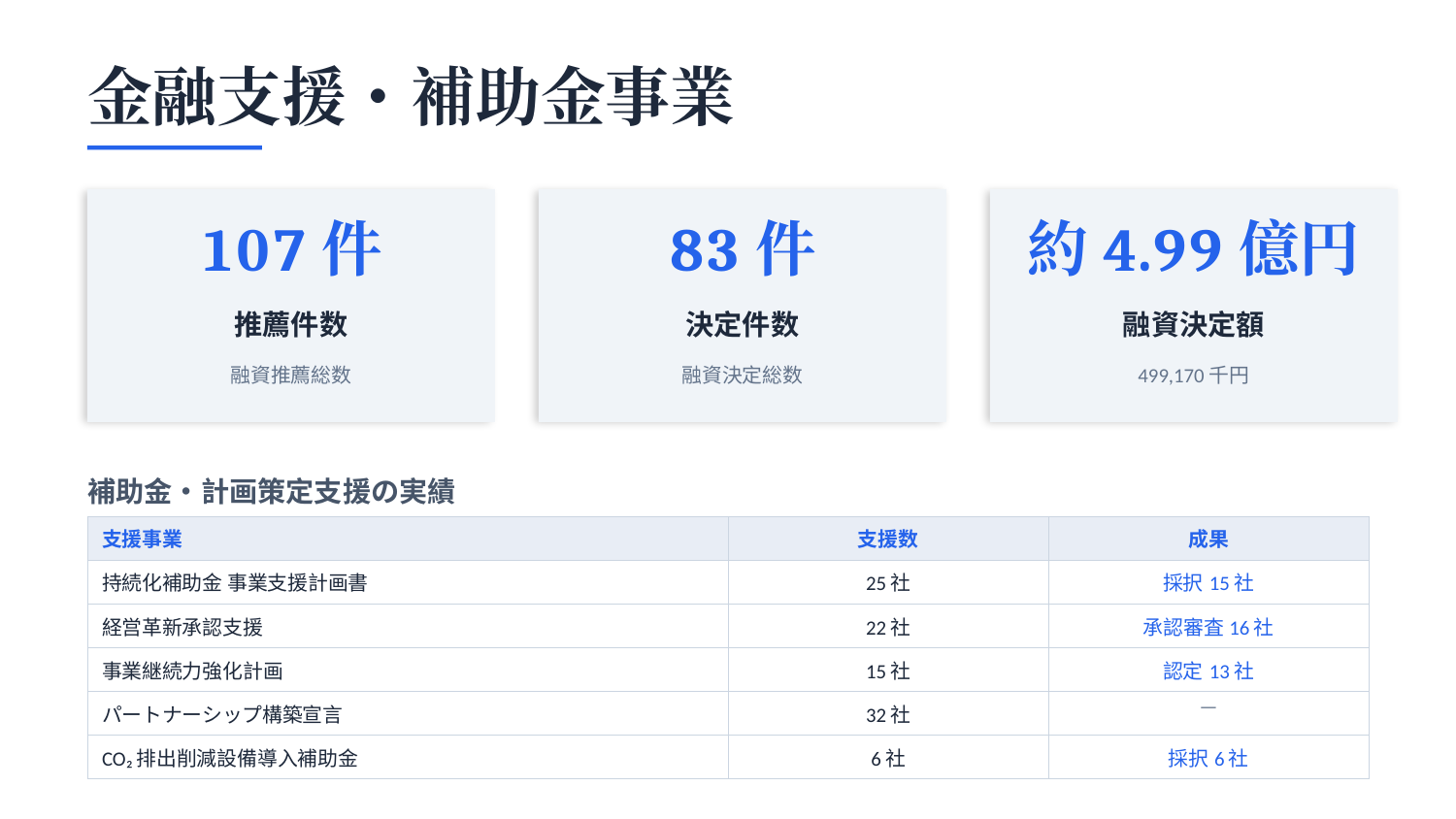

金融支援・補助金事業

107件
83件
約4.99億円
推薦件数
決定件数
融資決定額
融資推薦総数
融資決定総数
499,170千円
補助金・計画策定支援の実績
| 支援事業 | 支援数 | 成果 |
| --- | --- | --- |
| 持続化補助金 事業支援計画書 | 25社 | 採択15社 |
| 経営革新承認支援 | 22社 | 承認審査16社 |
| 事業継続力強化計画 | 15社 | 認定13社 |
| パートナーシップ構築宣言 | 32社 | — |
| CO₂排出削減設備導入補助金 | 6社 | 採択6社 |